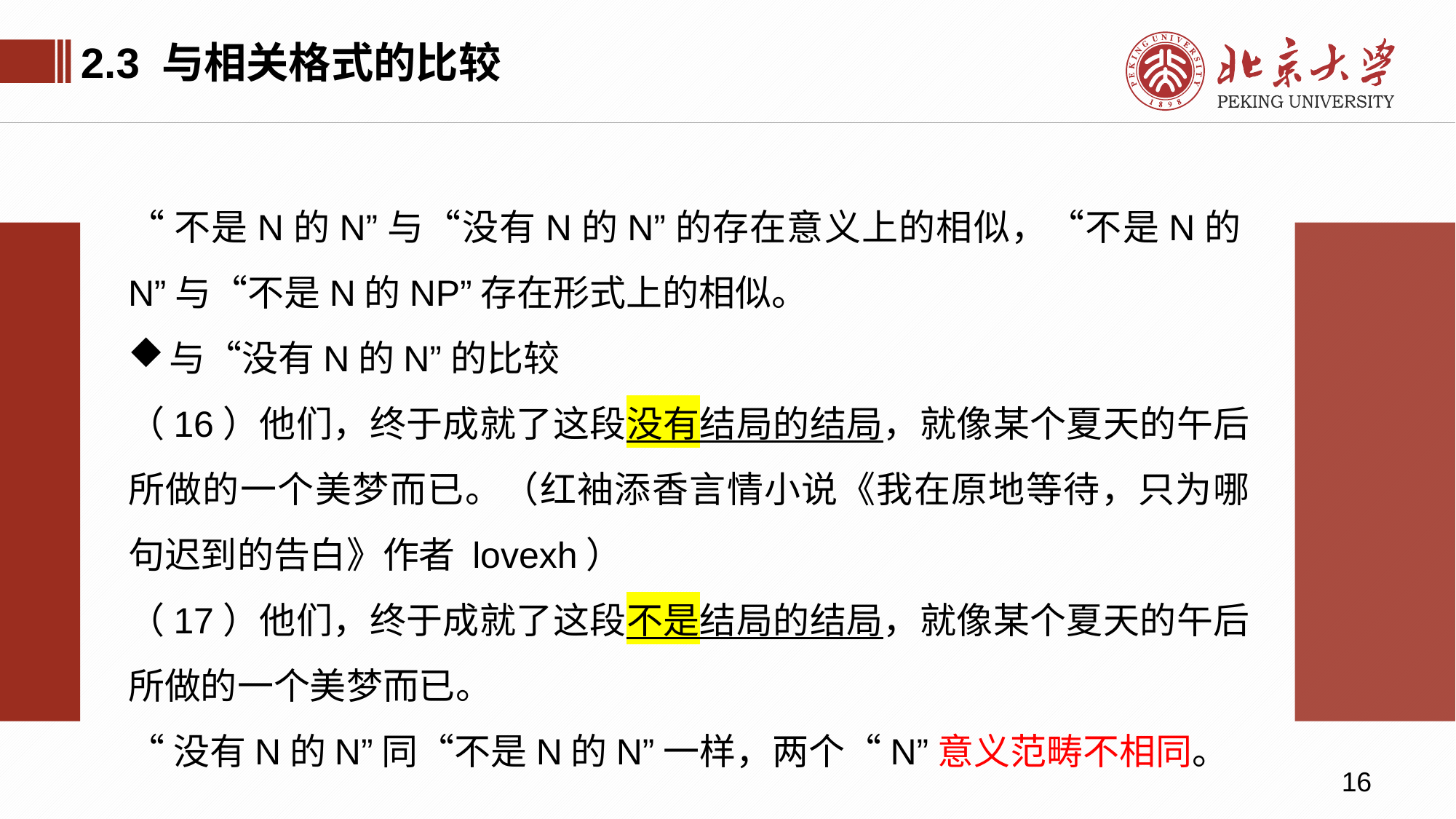

2.3 与相关格式的比较
“不是N的N”与“没有N的N”的存在意义上的相似，“不是N的N”与“不是N的NP”存在形式上的相似。
与“没有N的N”的比较
（16）他们，终于成就了这段没有结局的结局，就像某个夏天的午后所做的一个美梦而已。（红袖添香言情小说《我在原地等待，只为哪句迟到的告白》作者 lovexh）
（17）他们，终于成就了这段不是结局的结局，就像某个夏天的午后所做的一个美梦而已。
“没有N的N”同“不是N的N”一样，两个“N”意义范畴不相同。
16